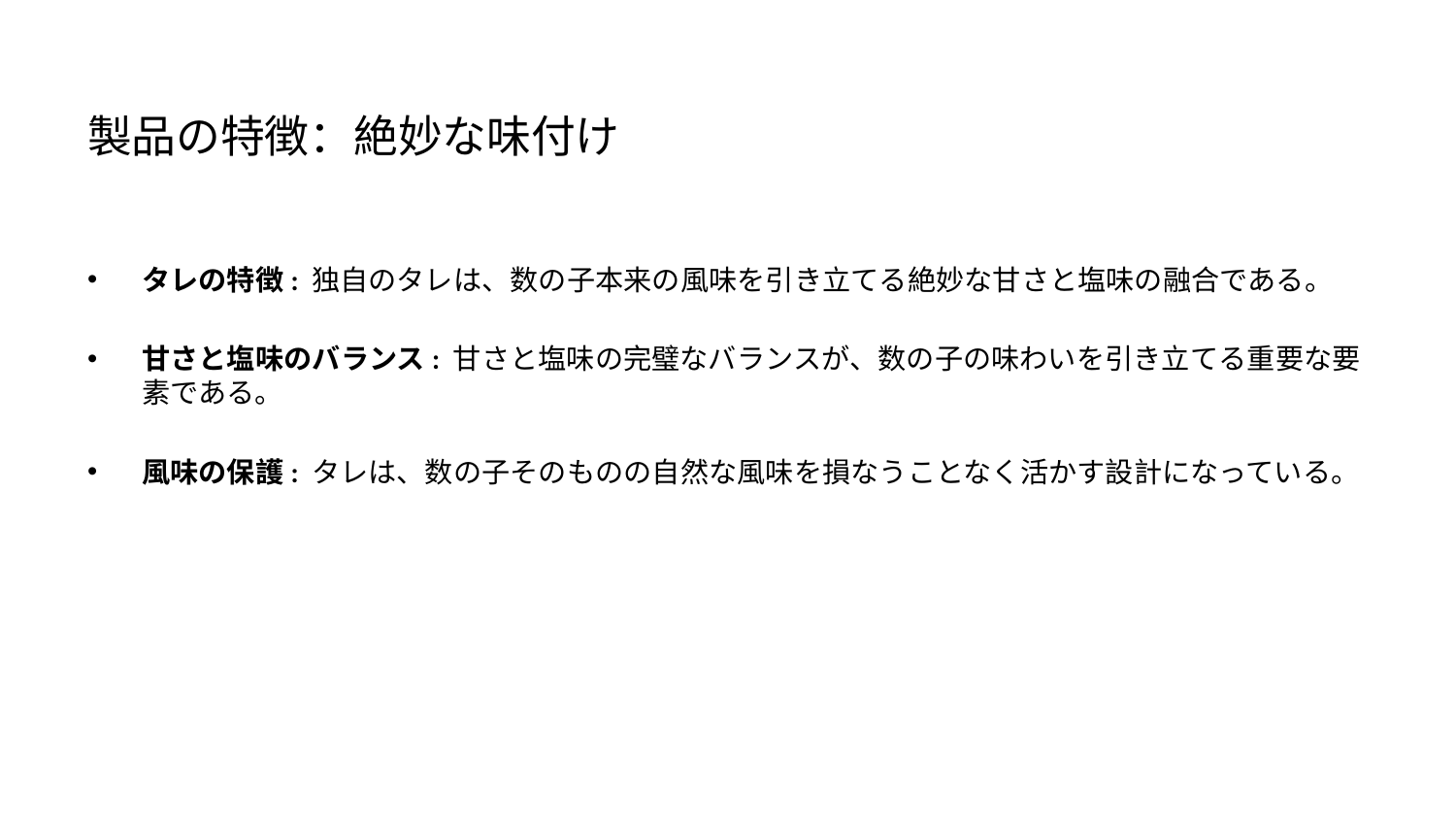

# 製品の特徴：絶妙な味付け
タレの特徴: 独自のタレは、数の子本来の風味を引き立てる絶妙な甘さと塩味の融合である。

甘さと塩味のバランス: 甘さと塩味の完璧なバランスが、数の子の味わいを引き立てる重要な要素である。

風味の保護: タレは、数の子そのものの自然な風味を損なうことなく活かす設計になっている。